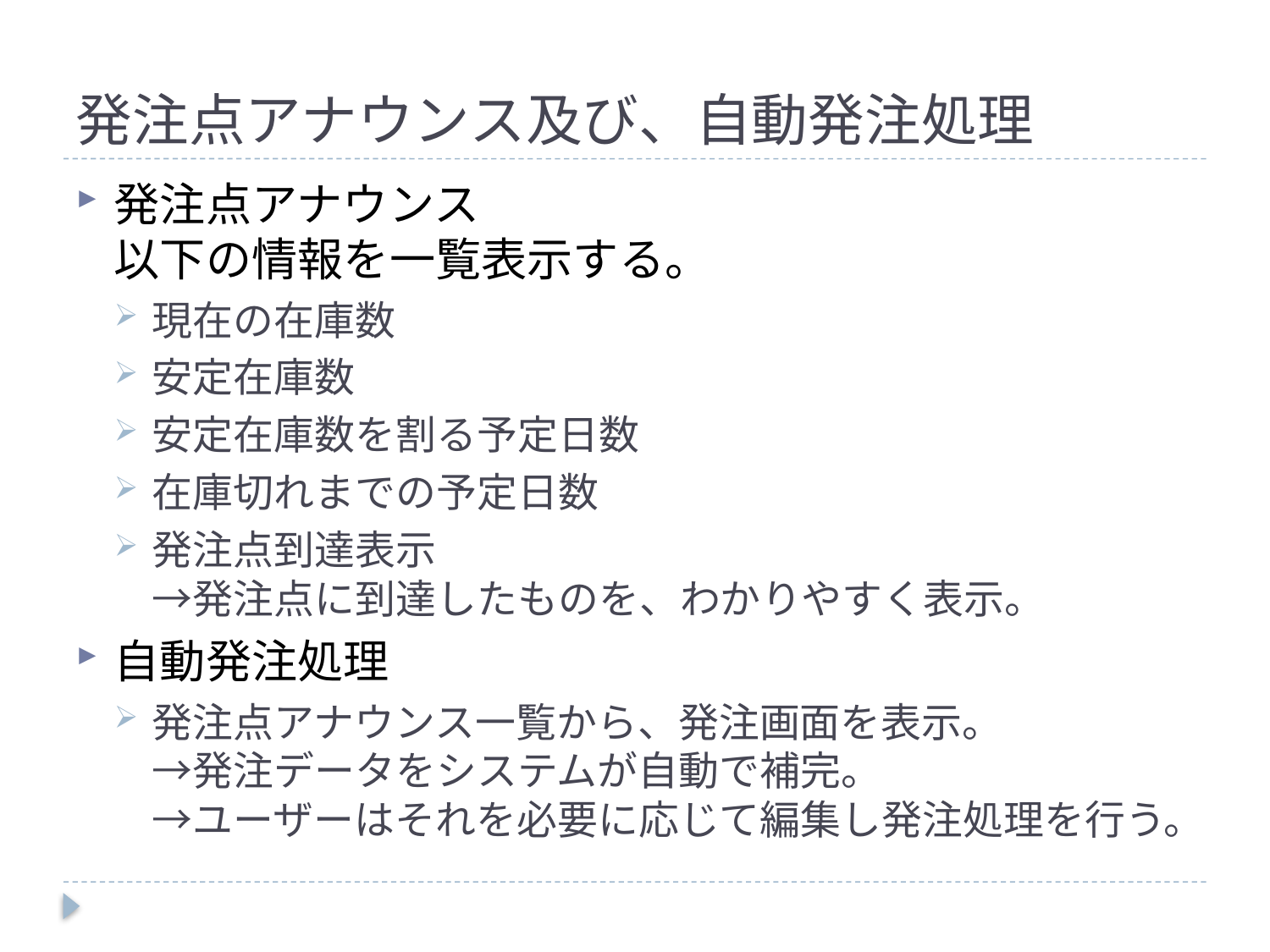

# 発注点アナウンス及び、自動発注処理
発注点アナウンス
以下の情報を一覧表示する。
現在の在庫数
安定在庫数
安定在庫数を割る予定日数
在庫切れまでの予定日数
発注点到達表示
→発注点に到達したものを、わかりやすく表示。
自動発注処理
発注点アナウンス一覧から、発注画面を表示。
→発注データをシステムが自動で補完。
→ユーザーはそれを必要に応じて編集し発注処理を行う。